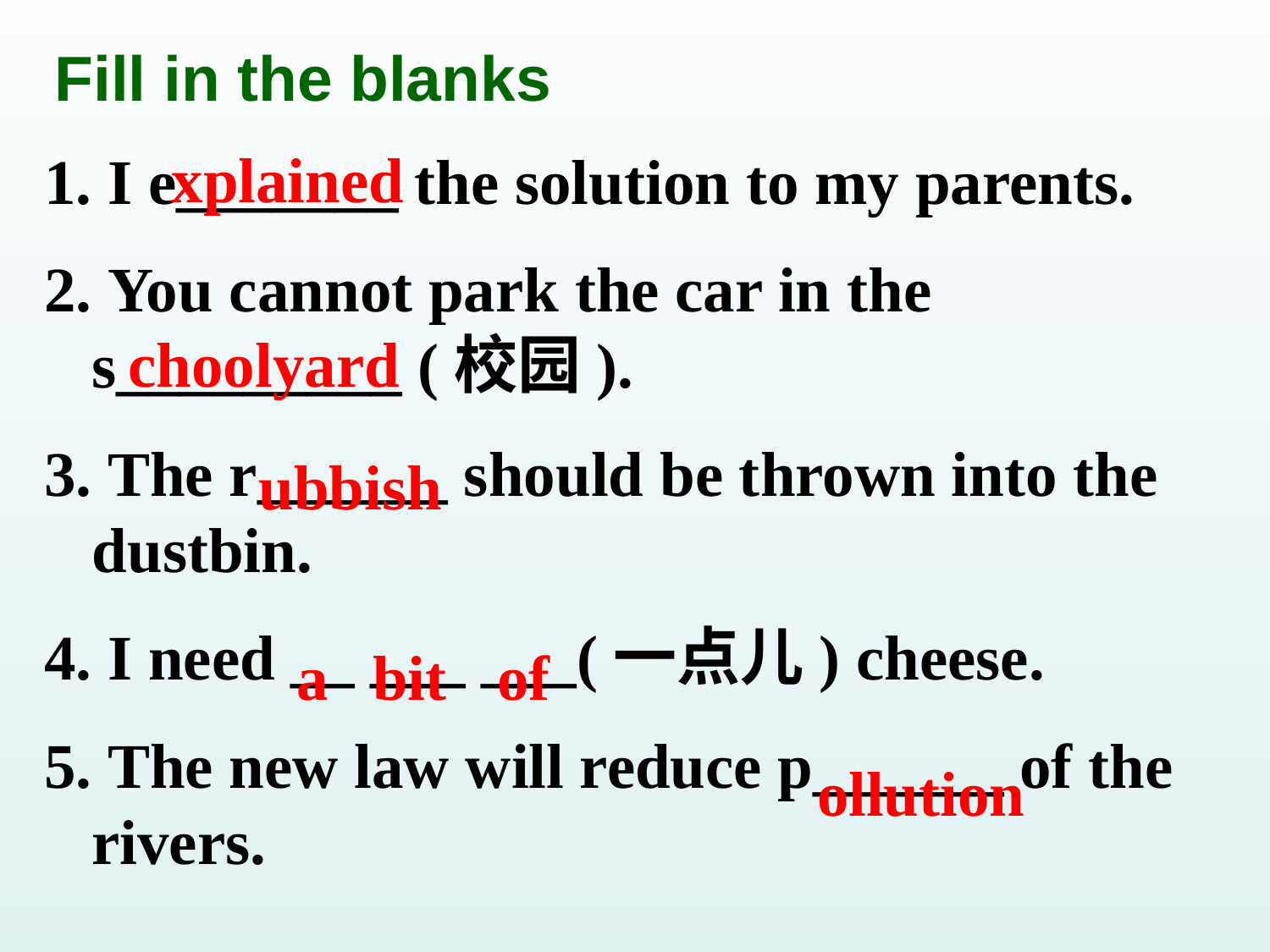

Fill in the blanks
xplained
 I e_______ the solution to my parents.
 You cannot park the car in the s_________ (校园).
 The r______ should be thrown into the dustbin.
 I need __ ___ ___(一点儿) cheese.
 The new law will reduce p______ of the rivers.
choolyard
ubbish
a
bit
of
ollution